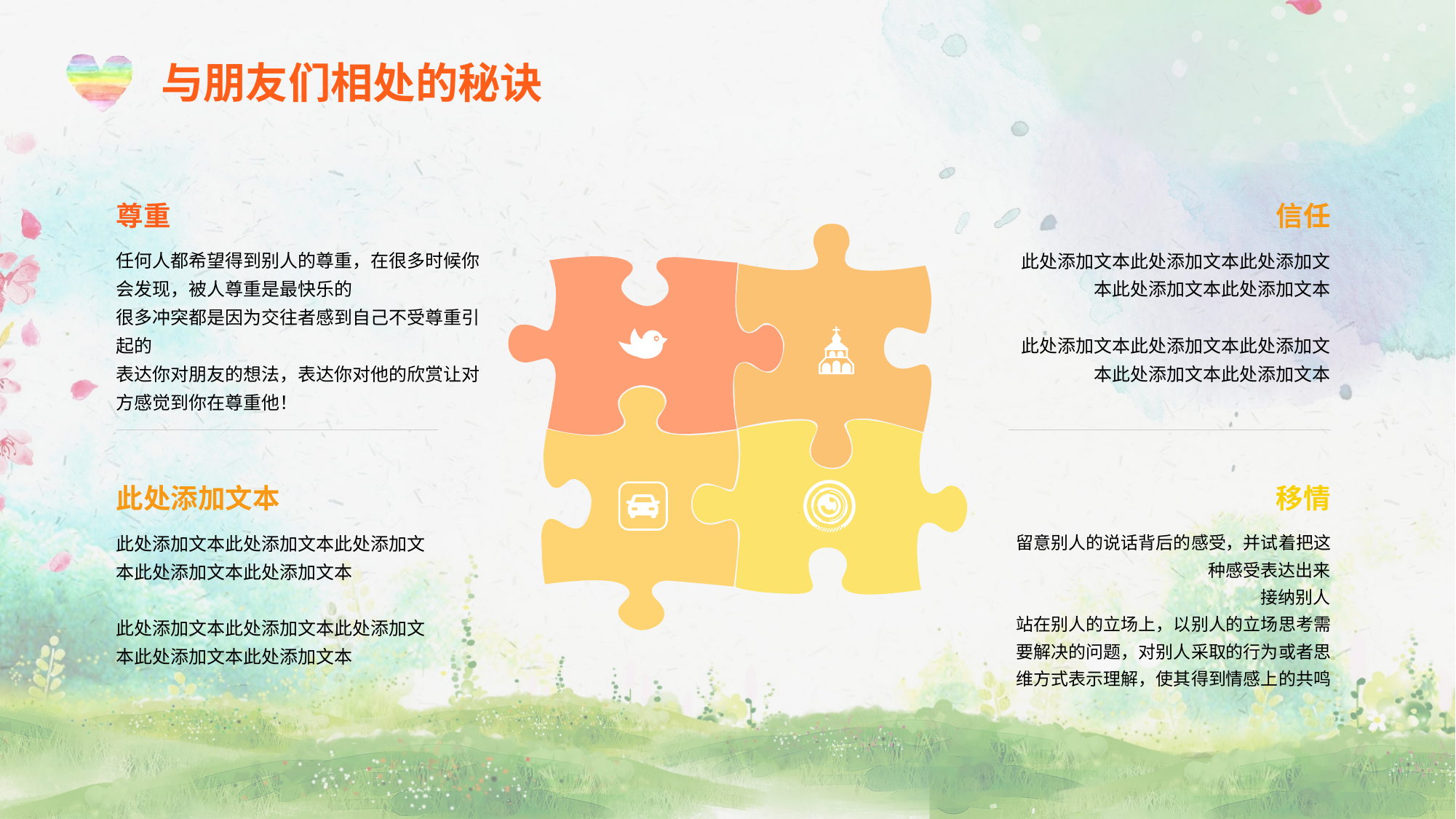

与朋友们相处的秘诀
尊重
任何人都希望得到别人的尊重，在很多时候你会发现，被人尊重是最快乐的
很多冲突都是因为交往者感到自己不受尊重引起的
表达你对朋友的想法，表达你对他的欣赏让对方感觉到你在尊重他！
信任
此处添加文本此处添加文本此处添加文本此处添加文本此处添加文本

此处添加文本此处添加文本此处添加文本此处添加文本此处添加文本

此处添加文本
此处添加文本此处添加文本此处添加文本此处添加文本此处添加文本

此处添加文本此处添加文本此处添加文本此处添加文本此处添加文本

移情
留意别人的说话背后的感受，并试着把这种感受表达出来
接纳别人
站在别人的立场上，以别人的立场思考需要解决的问题，对别人采取的行为或者思维方式表示理解，使其得到情感上的共鸣